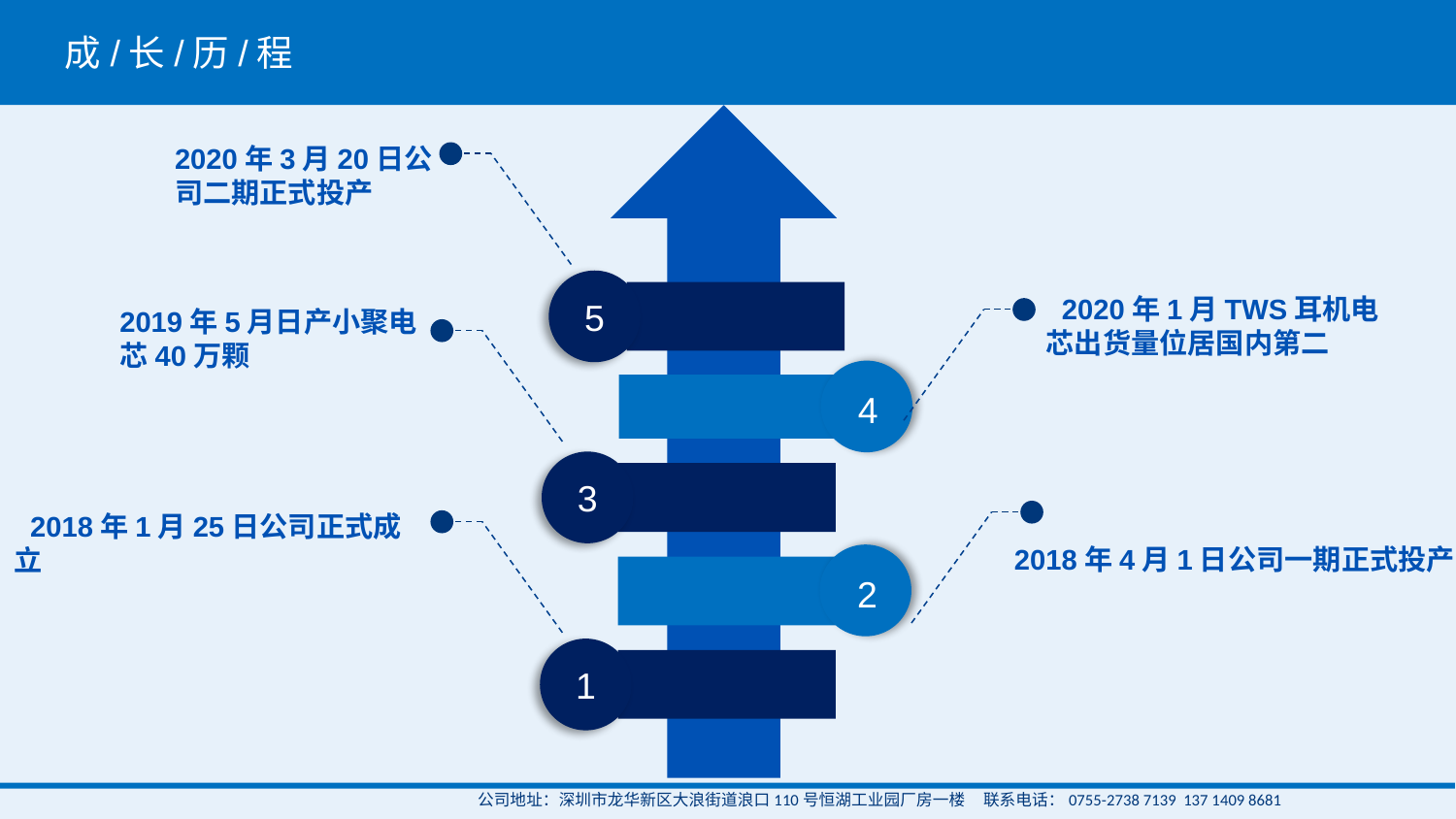

成/长/历/程

2020年3月20日公司二期正式投产

5

  2020年1月TWS耳机电芯出货量位居国内第二

2019年5月日产小聚电芯40万颗

4
3

  2018年1月25日公司正式成立

  2018年4月1日公司一期正式投产

2
1

公司地址：深圳市龙华新区大浪街道浪口110号恒湖工业园厂房一楼     联系电话：0755-2738 7139  137 1409 8681